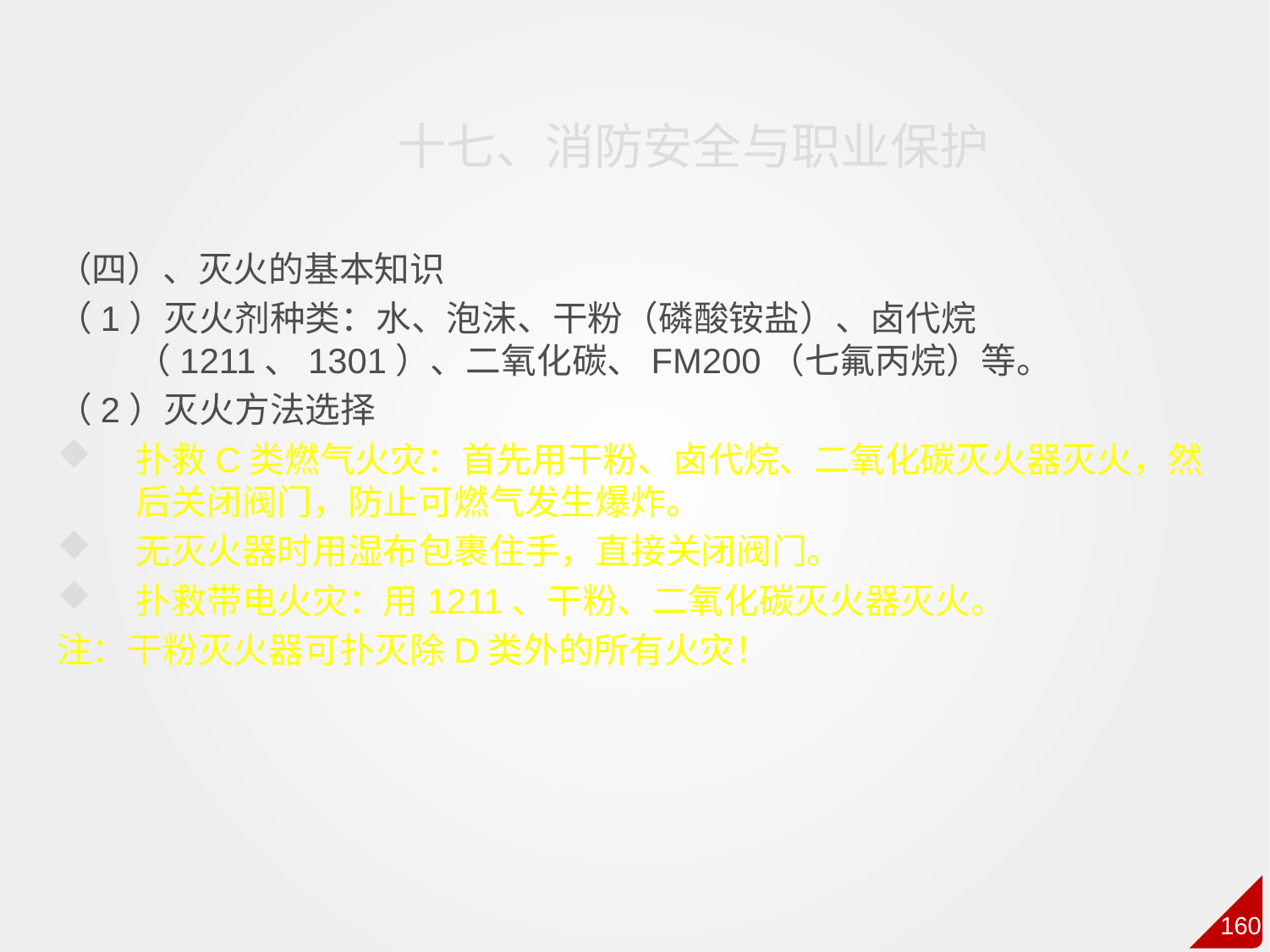

十七、消防安全与职业保护

（四）、灭火的基本知识
（1）灭火剂种类：水、泡沫、干粉（磷酸铵盐）、卤代烷（1211、1301）、二氧化碳、FM200（七氟丙烷）等。
（2）灭火方法选择
扑救C类燃气火灾：首先用干粉、卤代烷、二氧化碳灭火器灭火，然后关闭阀门，防止可燃气发生爆炸。
无灭火器时用湿布包裹住手，直接关闭阀门。
扑救带电火灾：用1211、干粉、二氧化碳灭火器灭火。
注：干粉灭火器可扑灭除D类外的所有火灾！